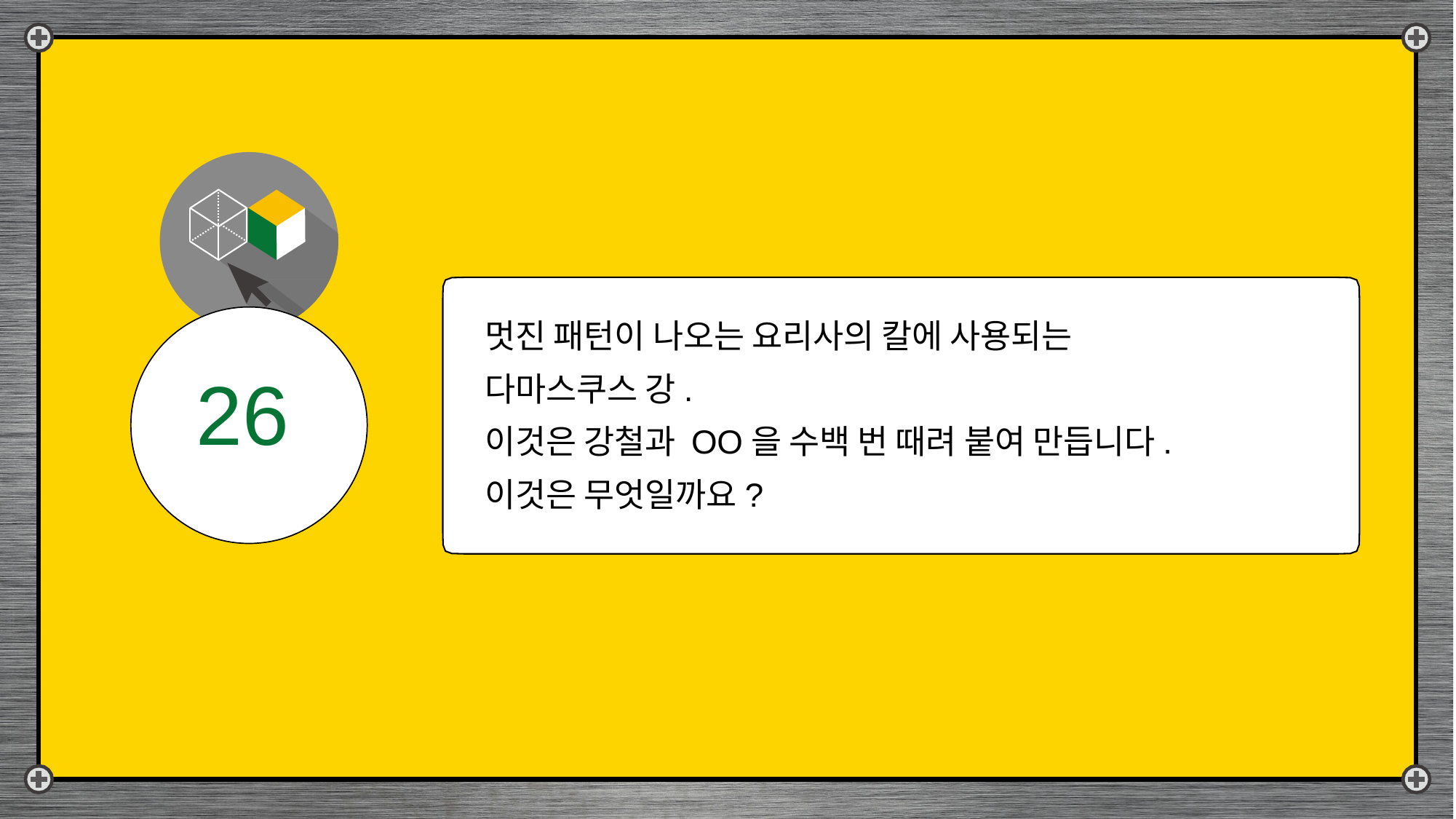

멋진 패턴이 나오는 요리사의 칼에 사용되는  다마스쿠스 강.
이것은 강철과 OO을 수백 번 때려 붙여 만듭니다.  이것은 무엇일까요?

26